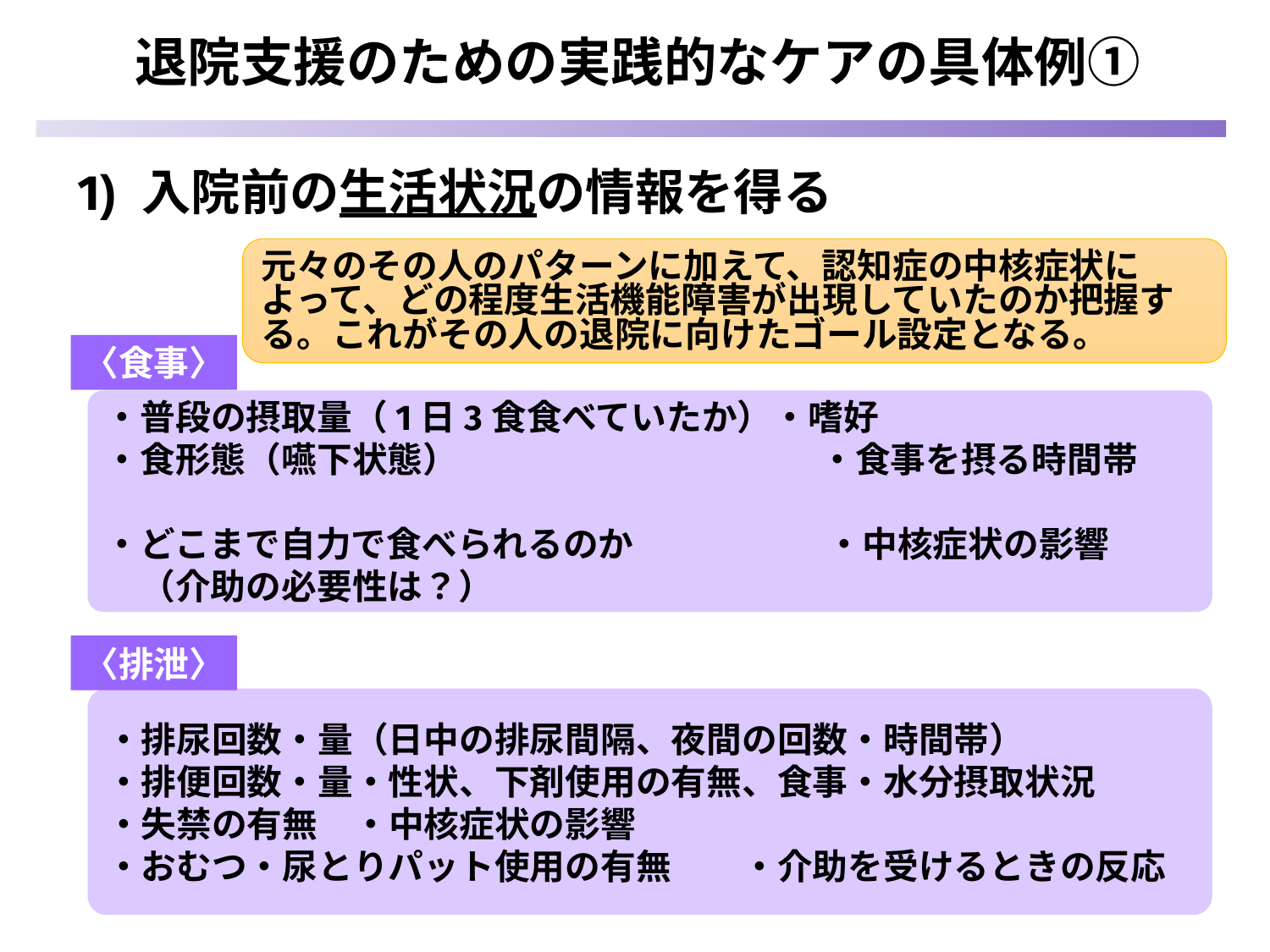

# 退院支援のための実践的なケアの具体例①

1) 入院前の生活状況の情報を得る

元々のその人のパターンに加えて、認知症の中核症状によって、どの程度生活機能障害が出現していたのか把握する。これがその人の退院に向けたゴール設定となる。
〈食事〉
・普段の摂取量（1日3食食べていたか）・嗜好
・食形態（嚥下状態）　　　　　　　　　　 ・食事を摂る時間帯
・どこまで自力で食べられるのか　　　　　  ・中核症状の影響
　（介助の必要性は？）
〈排泄〉
・排尿回数・量（日中の排尿間隔、夜間の回数・時間帯）
・排便回数・量・性状、下剤使用の有無、食事・水分摂取状況
・失禁の有無　・中核症状の影響
・おむつ・尿とりパット使用の有無　　・介助を受けるときの反応